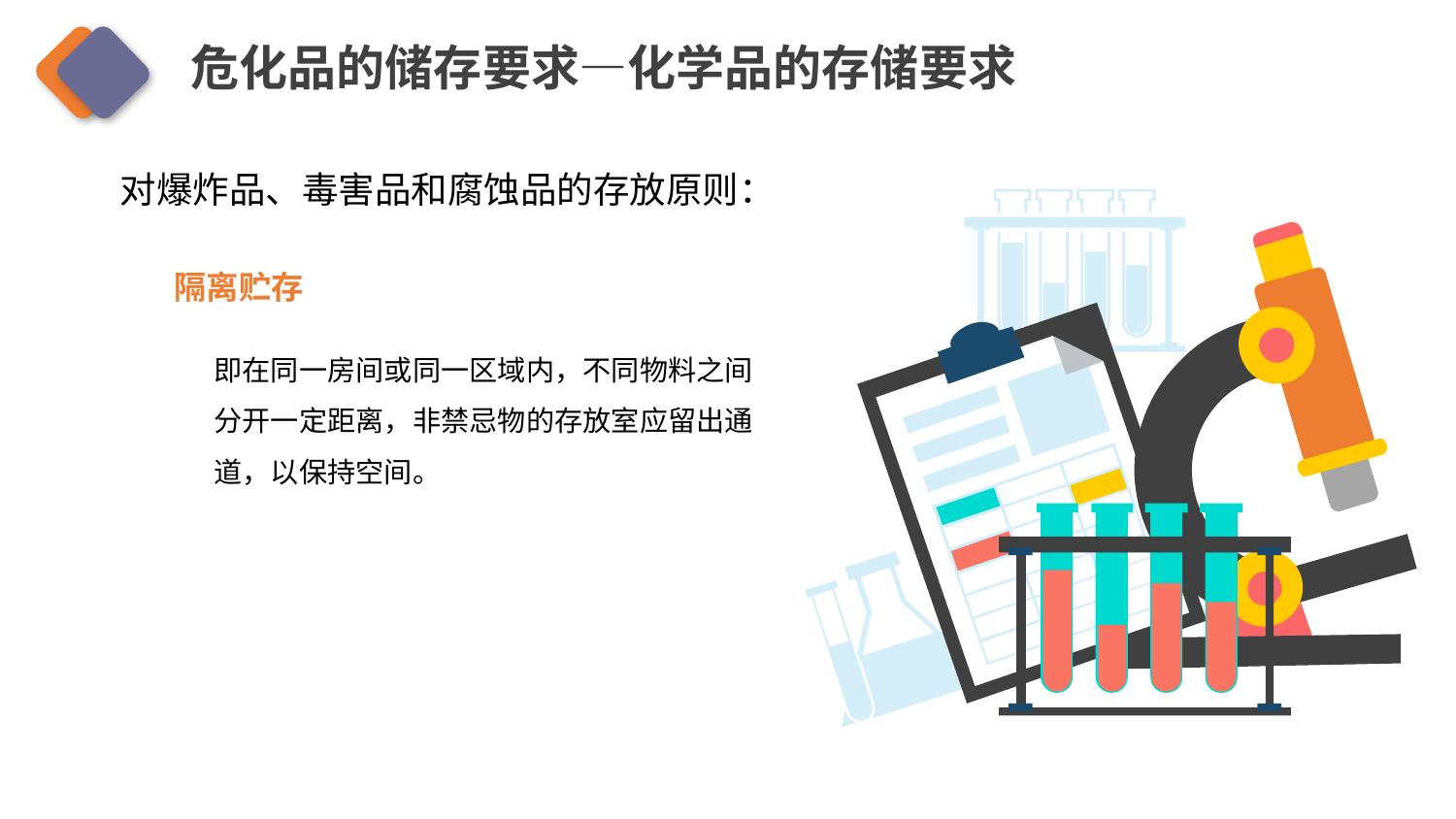

危化品的储存要求—化学品的存储要求
对爆炸品、毒害品和腐蚀品的存放原则：

隔离贮存
即在同一房间或同一区域内，不同物料之间分开一定距离，非禁忌物的存放室应留出通道，以保持空间。